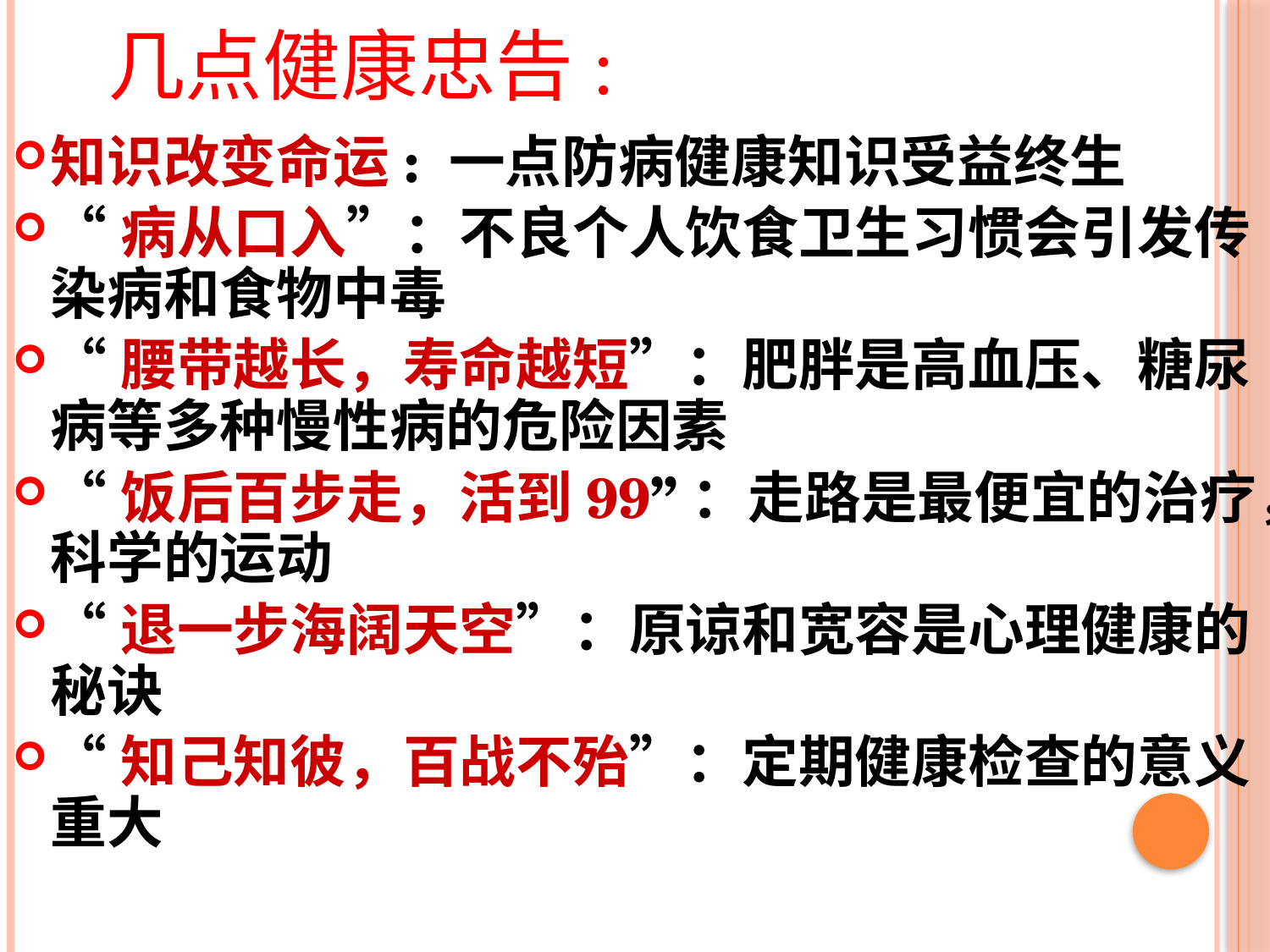

# 几点健康忠告:
知识改变命运: 一点防病健康知识受益终生
“病从口入”：不良个人饮食卫生习惯会引发传染病和食物中毒
“腰带越长，寿命越短”：肥胖是高血压、糖尿病等多种慢性病的危险因素
“饭后百步走，活到99”：走路是最便宜的治疗，科学的运动
“退一步海阔天空”：原谅和宽容是心理健康的秘诀
“知己知彼，百战不殆”：定期健康检查的意义重大